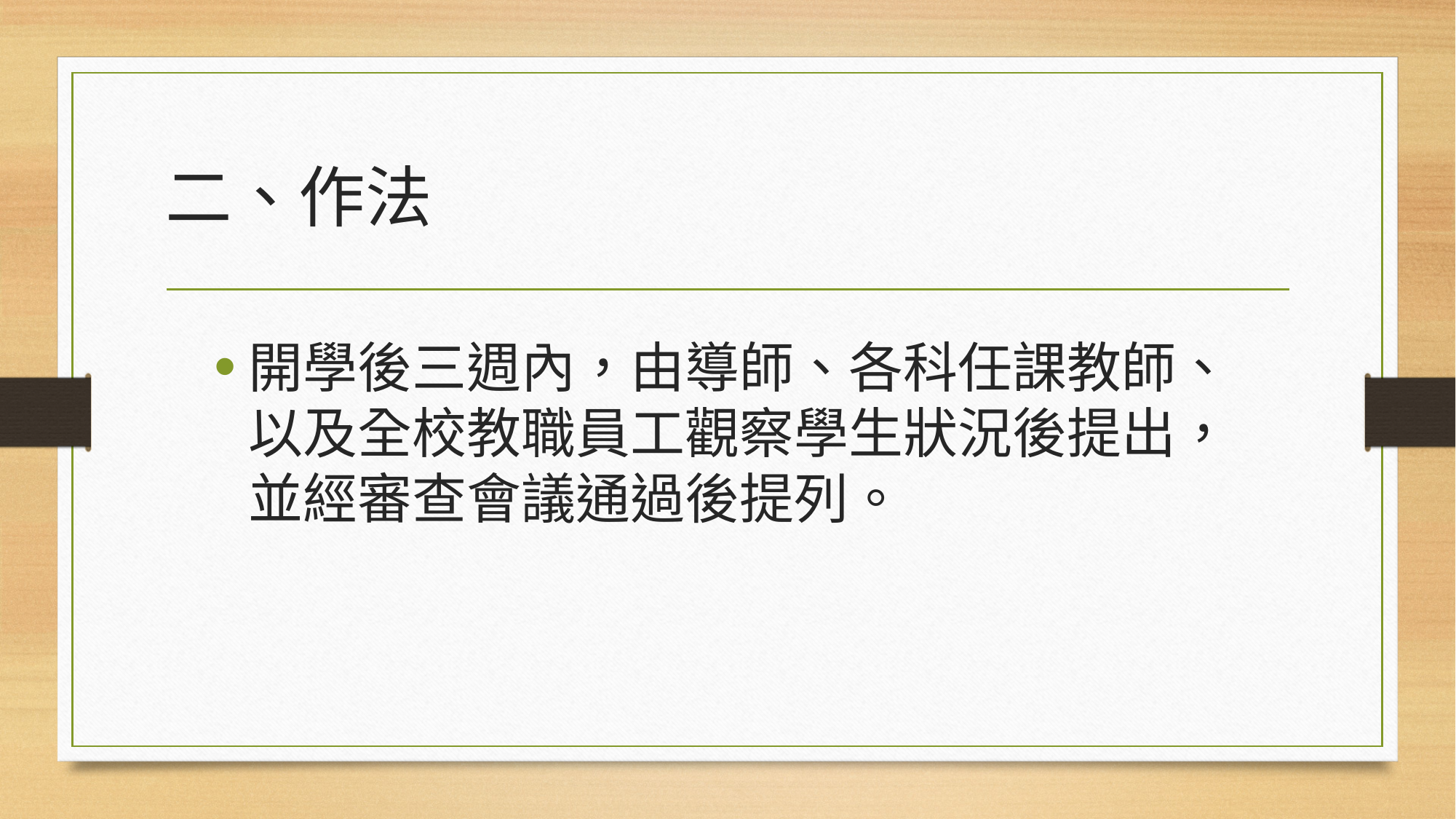

# 二、作法
開學後三週內，由導師、各科任課教師、以及全校教職員工觀察學生狀況後提出，並經審查會議通過後提列。